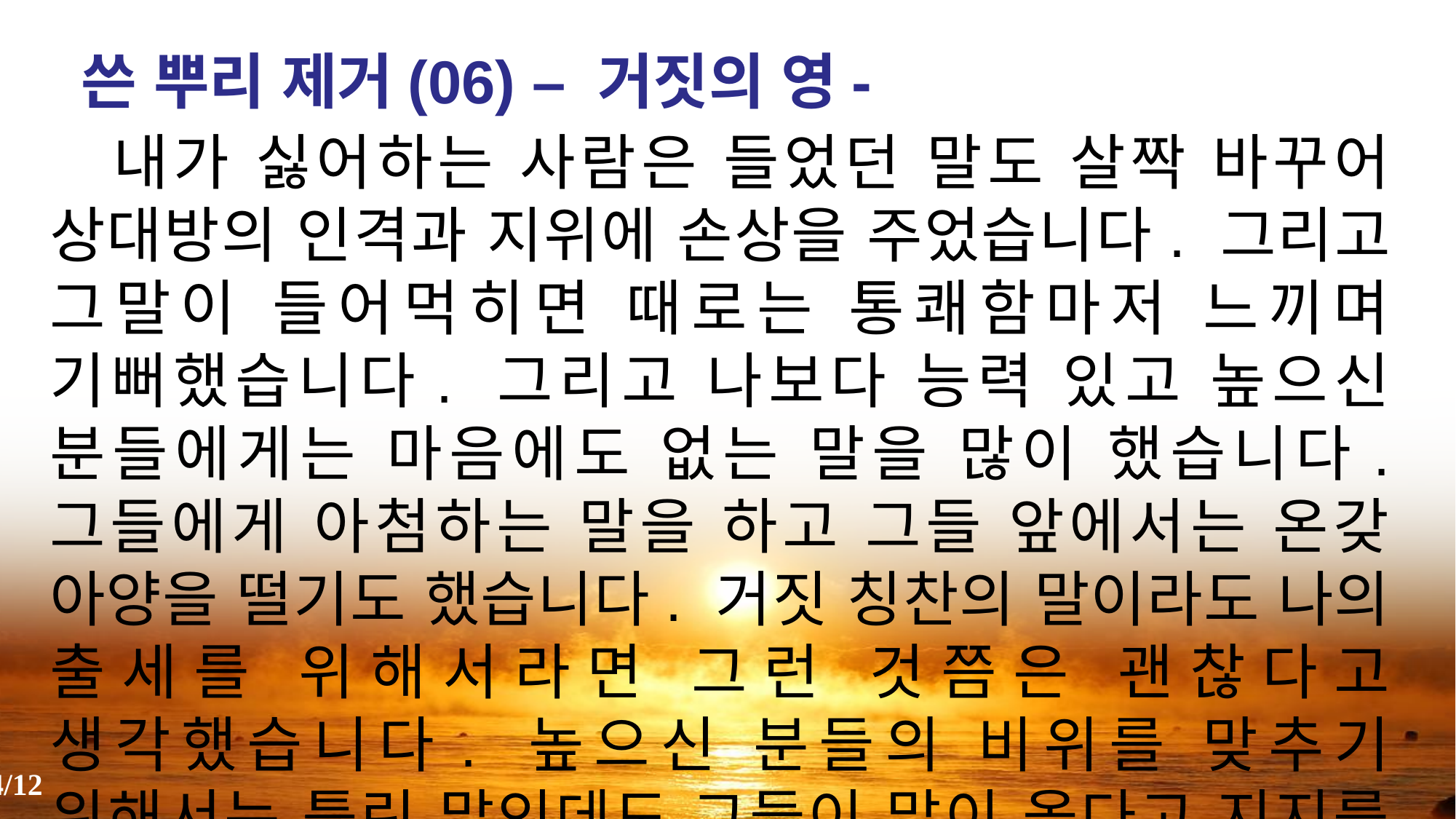

쓴 뿌리 제거(06) – 거짓의 영-
  내가 싫어하는 사람은 들었던 말도 살짝 바꾸어 상대방의 인격과 지위에 손상을 주었습니다. 그리고 그말이 들어먹히면 때로는 통쾌함마저 느끼며 기뻐했습니다. 그리고 나보다 능력 있고 높으신 분들에게는 마음에도 없는 말을 많이 했습니다. 그들에게 아첨하는 말을 하고 그들 앞에서는 온갖 아양을 떨기도 했습니다. 거짓 칭찬의 말이라도 나의 출세를 위해서라면 그런 것쯤은 괜찮다고 생각했습니다. 높으신 분들의 비위를 맞추기 위해서는 틀린 말인데도 그들이 말이 옳다고 지지를 해주었습니다.